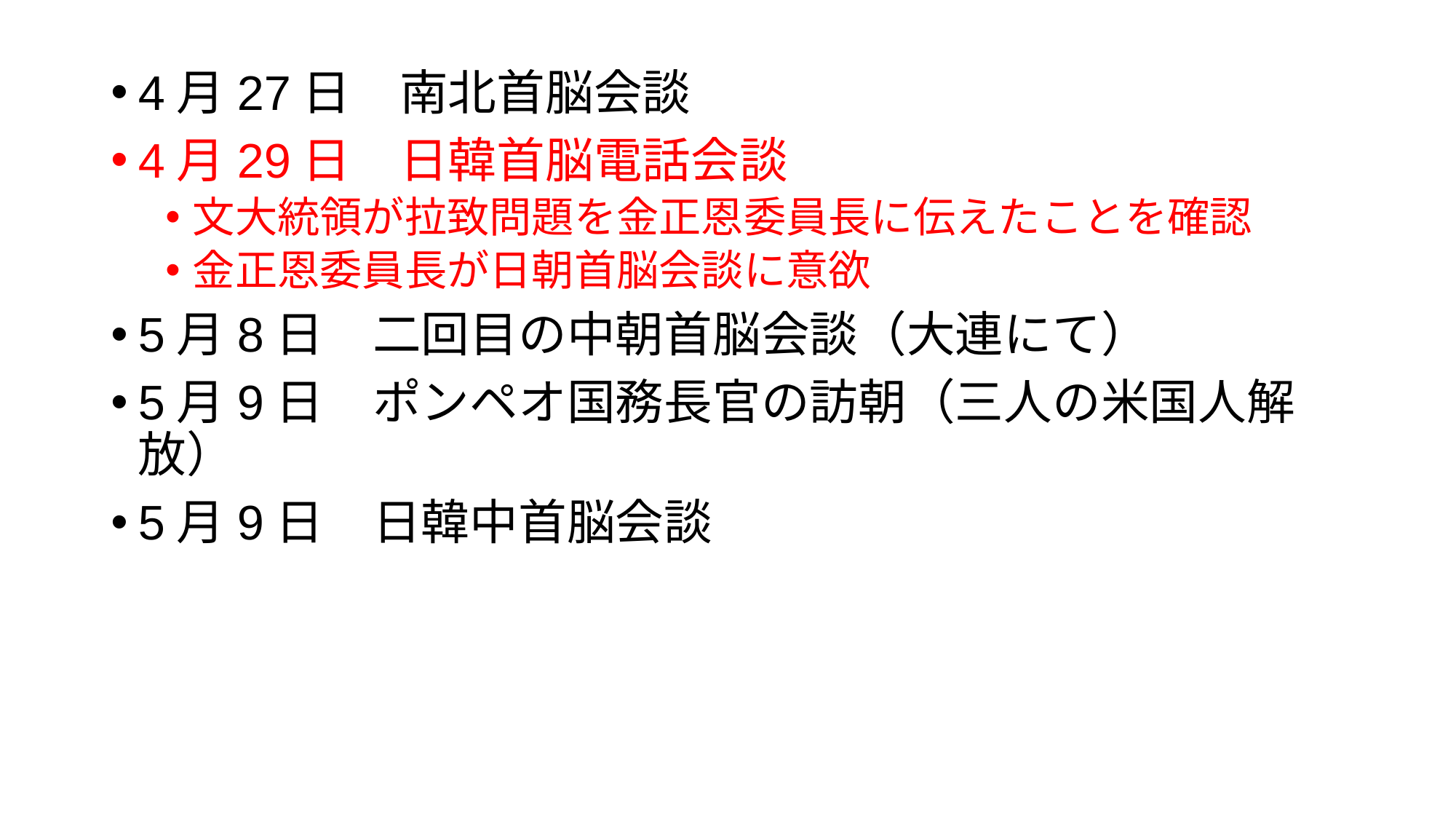

4月27日　南北首脳会談
4月29日　日韓首脳電話会談
文大統領が拉致問題を金正恩委員長に伝えたことを確認
金正恩委員長が日朝首脳会談に意欲
5月8日　二回目の中朝首脳会談（大連にて）
5月9日　ポンペオ国務長官の訪朝（三人の米国人解放）
5月9日　日韓中首脳会談